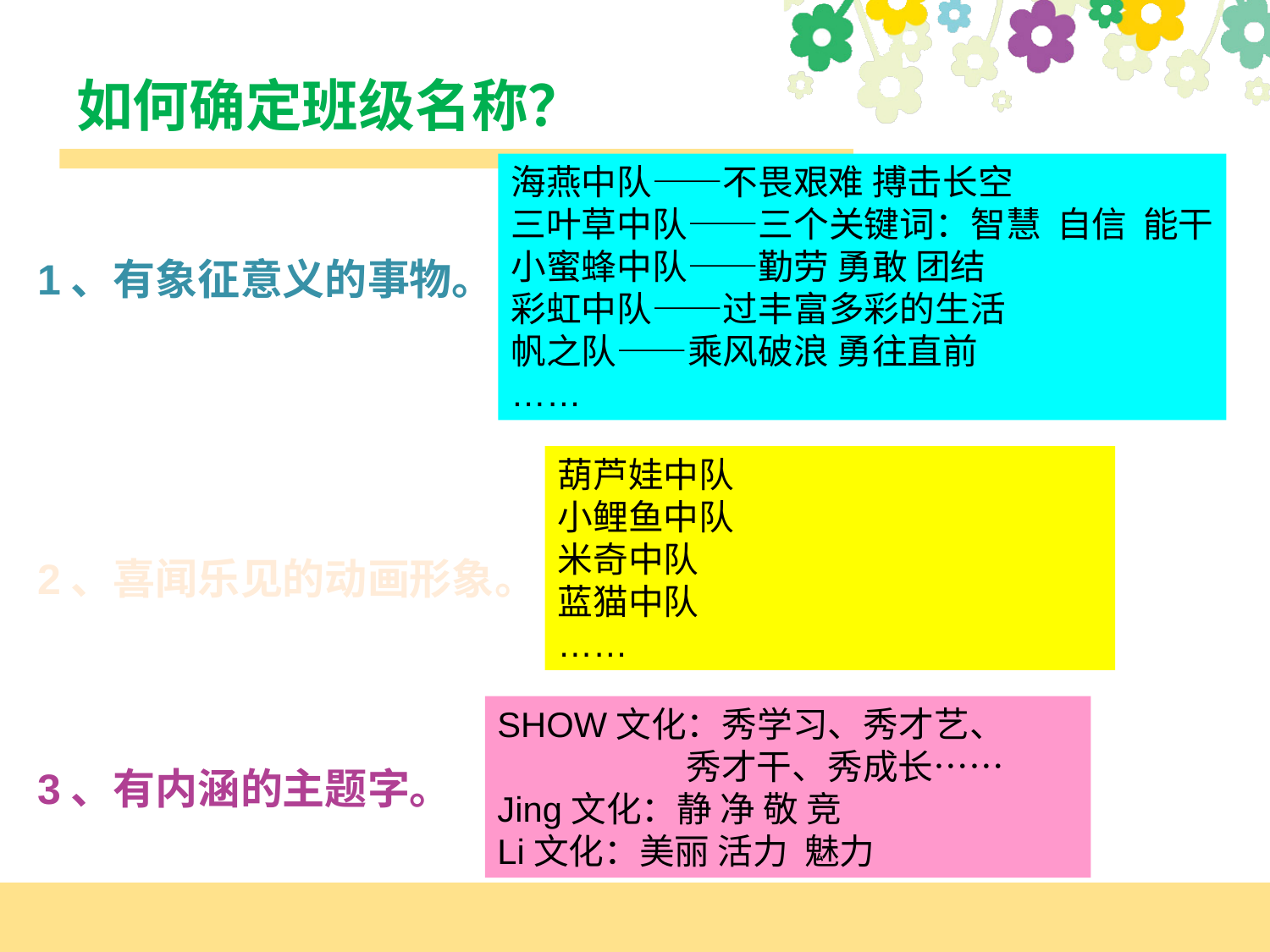

# 如何确定班级名称？
海燕中队——不畏艰难 搏击长空
三叶草中队——三个关键词：智慧  自信  能干
小蜜蜂中队——勤劳 勇敢 团结
彩虹中队——过丰富多彩的生活
帆之队——乘风破浪 勇往直前
……

1、有象征意义的事物。
葫芦娃中队
小鲤鱼中队
米奇中队
蓝猫中队
……
2、喜闻乐见的动画形象。
SHOW文化：秀学习、秀才艺、
                       秀才干、秀成长……
Jing文化：静 净 敬 竞
Li文化：美丽 活力  魅力
3、有内涵的主题字。